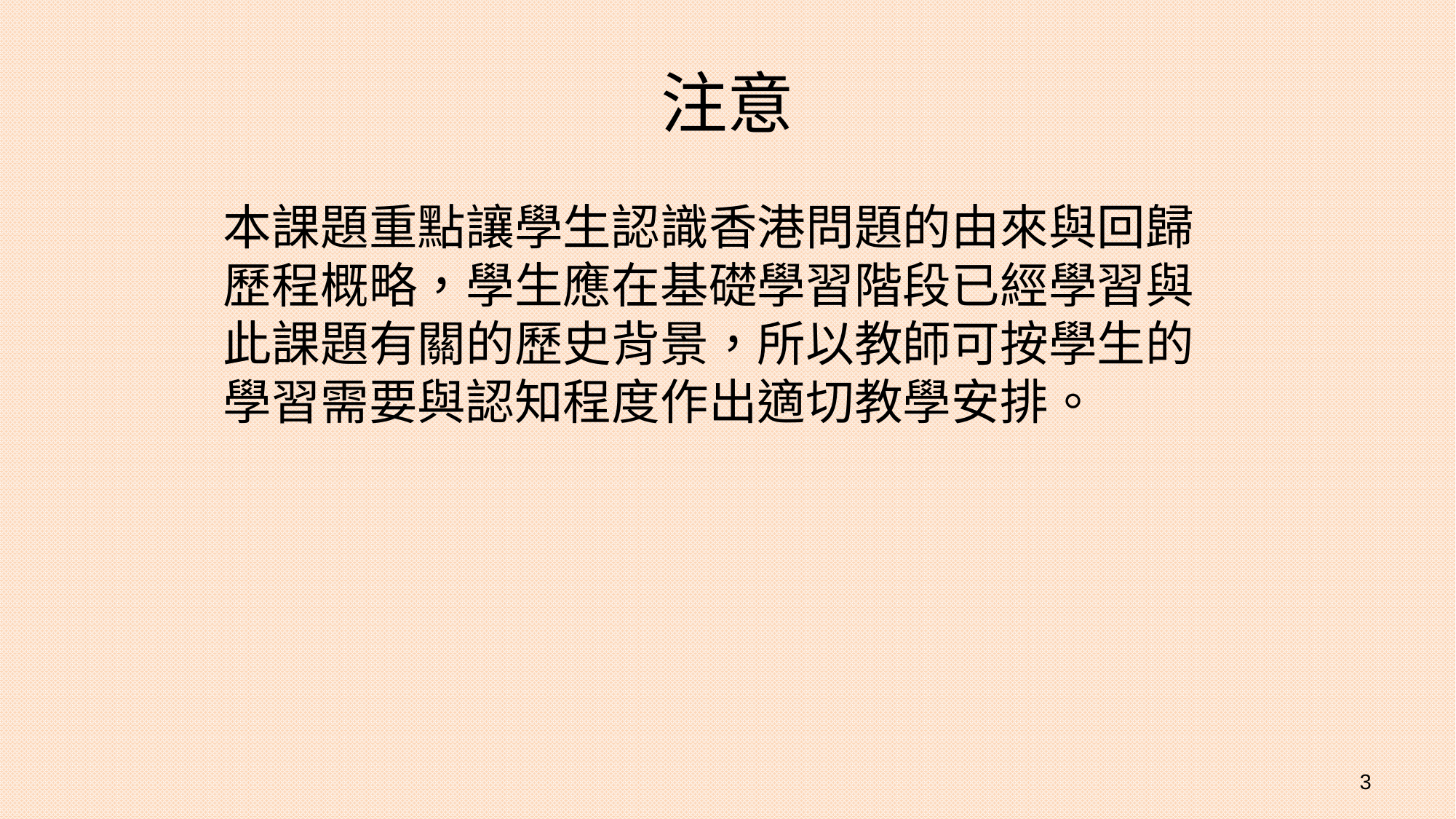

# 注意
本課題重點讓學生認識香港問題的由來與回歸歷程概略，學生應在基礎學習階段已經學習與此課題有關的歷史背景，所以教師可按學生的學習需要與認知程度作出適切教學安排。
3